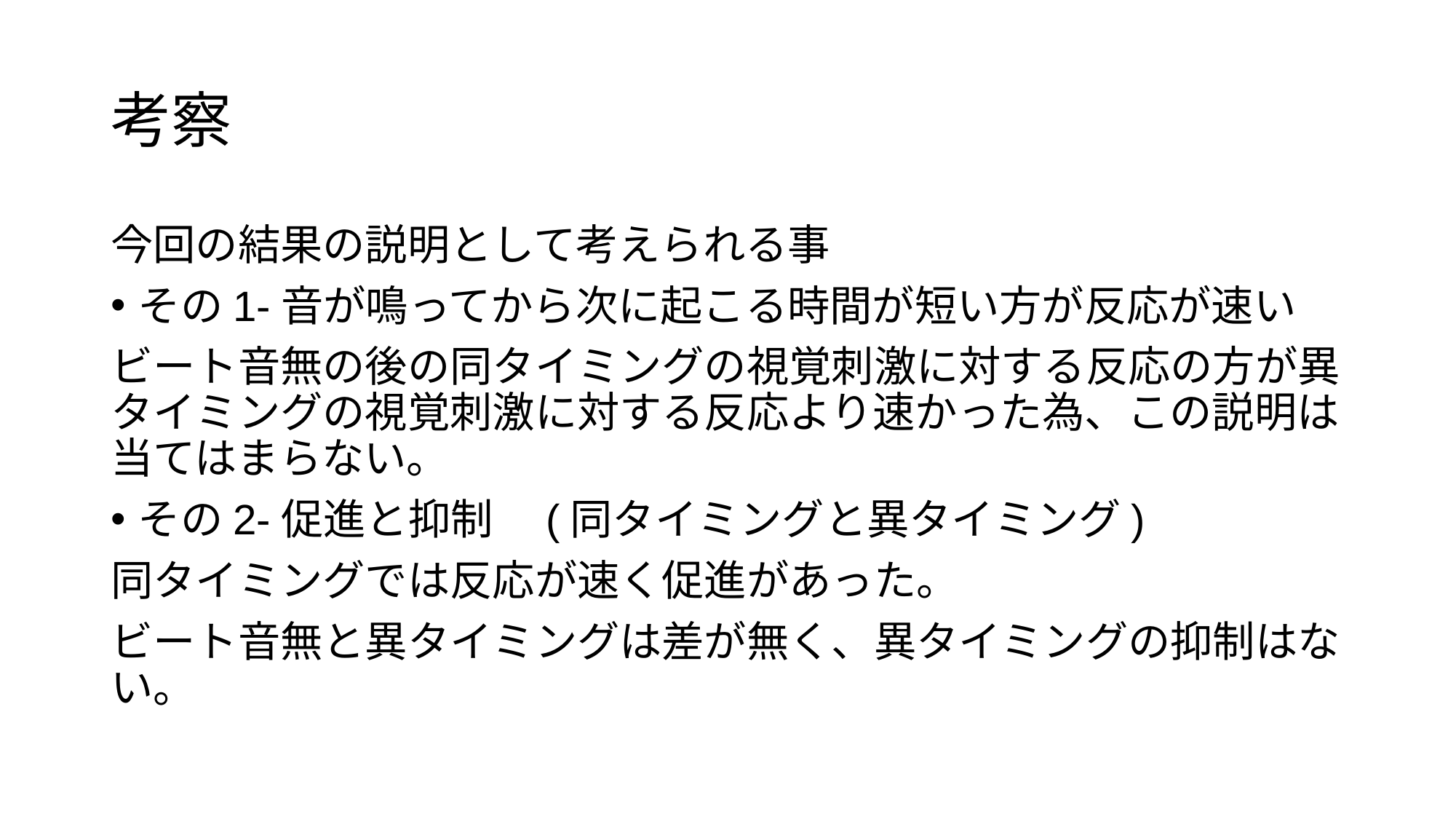

# 考察
今回の結果の説明として考えられる事
その1-音が鳴ってから次に起こる時間が短い方が反応が速い
ビート音無の後の同タイミングの視覚刺激に対する反応の方が異タイミングの視覚刺激に対する反応より速かった為、この説明は当てはまらない。
その2-促進と抑制　(同タイミングと異タイミング)
同タイミングでは反応が速く促進があった。
ビート音無と異タイミングは差が無く、異タイミングの抑制はない。